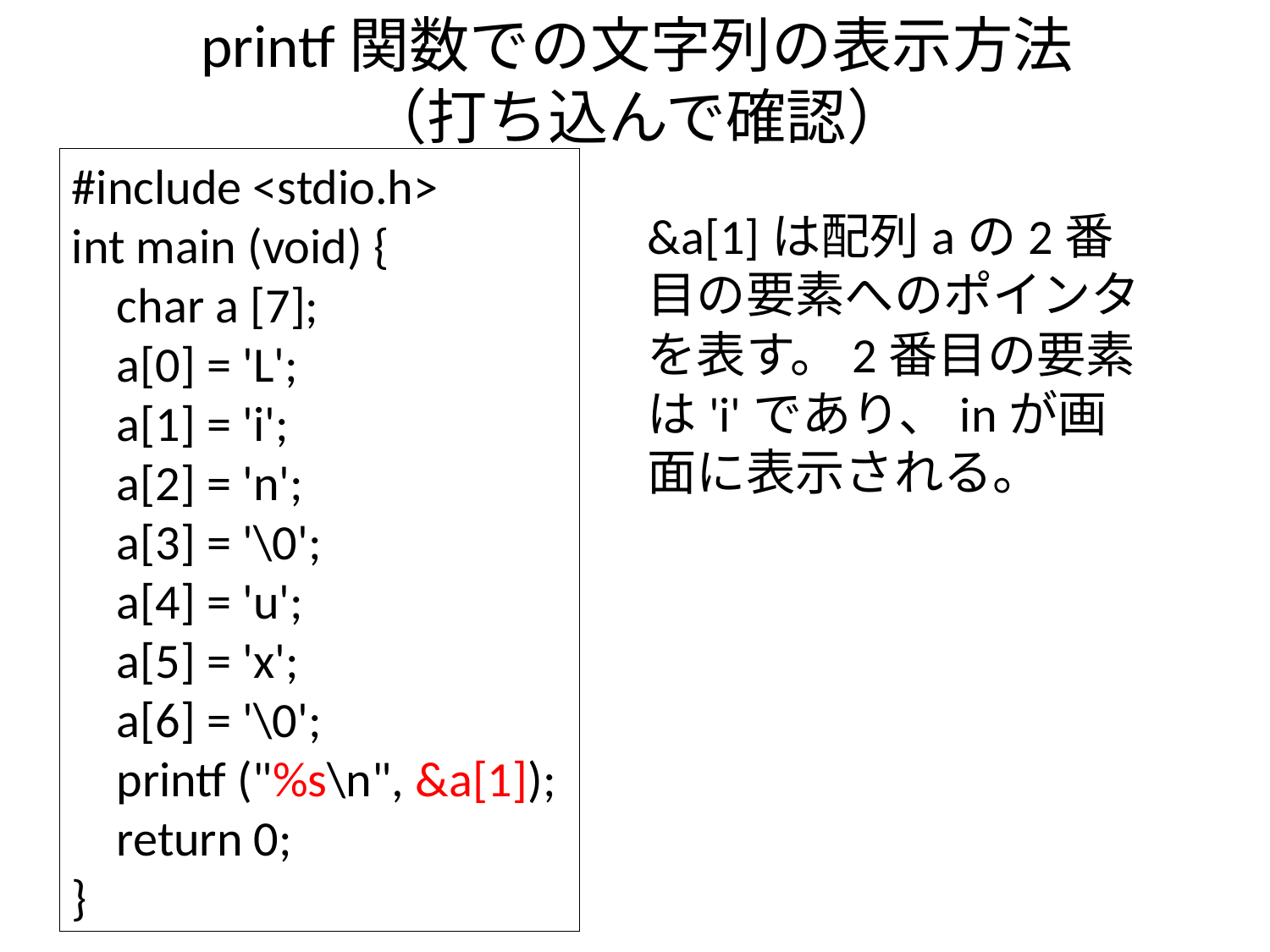

# printf関数での文字列の表示方法 （打ち込んで確認）
#include <stdio.h>
int main (void) {
    char a [7];
    a[0] = 'L';
    a[1] = 'i';
    a[2] = 'n';
    a[3] = '\0';
    a[4] = 'u';
    a[5] = 'x';
    a[6] = '\0';
    printf ("%s\n", &a[1]);
    return 0;
}
&a[1]は配列aの2番目の要素へのポインタを表す。2番目の要素は'i'であり、inが画面に表示される。